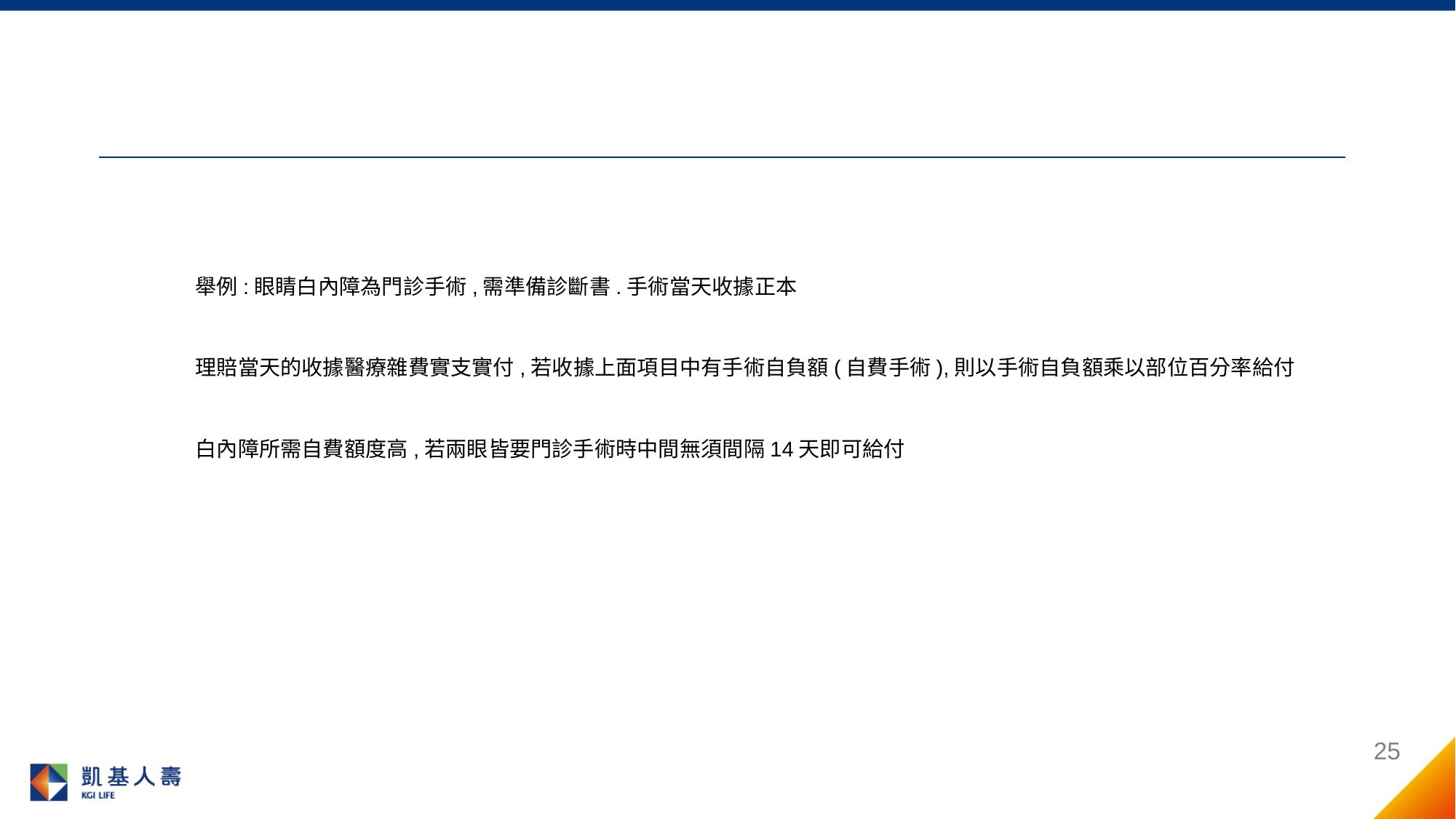

舉例:眼睛白內障為門診手術,需準備診斷書.手術當天收據正本

理賠當天的收據醫療雜費實支實付,若收據上面項目中有手術自負額(自費手術),則以手術自負額乘以部位百分率給付

白內障所需自費額度高,若兩眼皆要門診手術時中間無須間隔14天即可給付